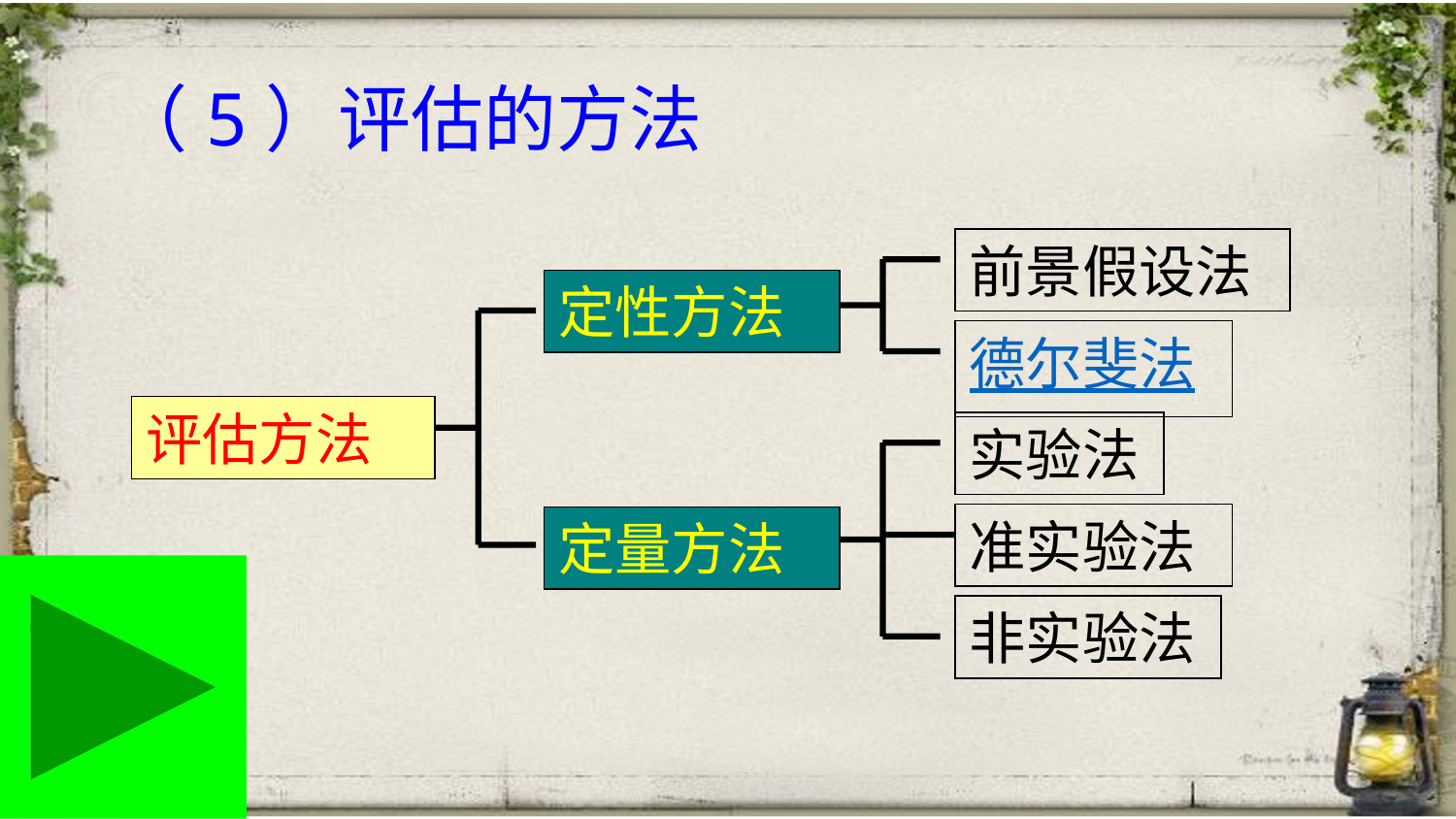

# （5）评估的方法
前景假设法

定性方法

德尔斐法
评估方法
实验法

准实验法
定量方法

非实验法